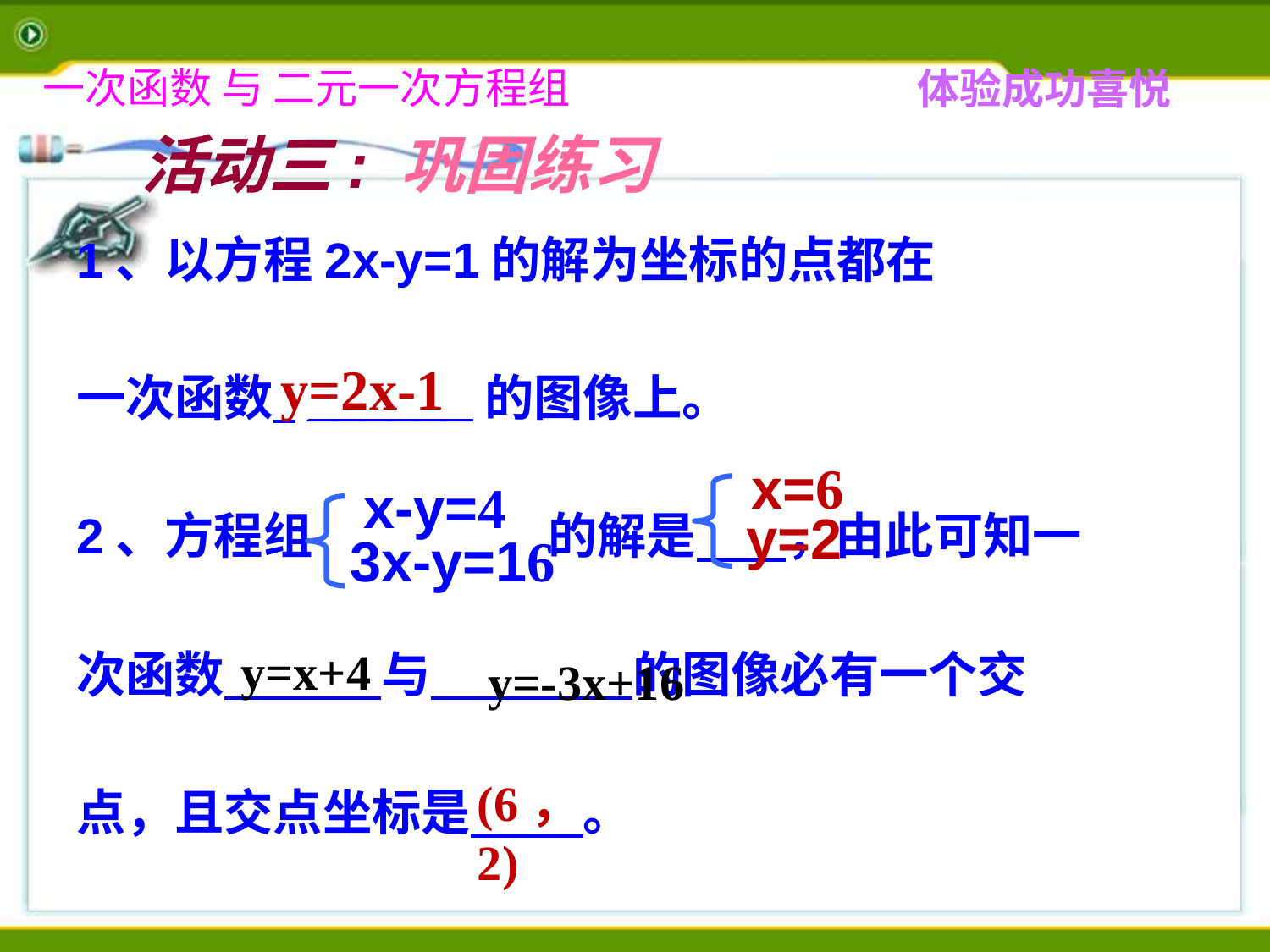

一次函数 与 二元一次方程组
体验成功喜悦
活动三: 巩固练习
1、以方程2x-y=1的解为坐标的点都在

一次函数  ______的图像上。

2、方程组                     的解是        ，由此可知一

次函数              与                  的图像必有一个交

点，且交点坐标是          。
y=2x-1
x=6
y=2

x-y=4
3x-y=16

y=x+4
y=-3x+16
(6，2)